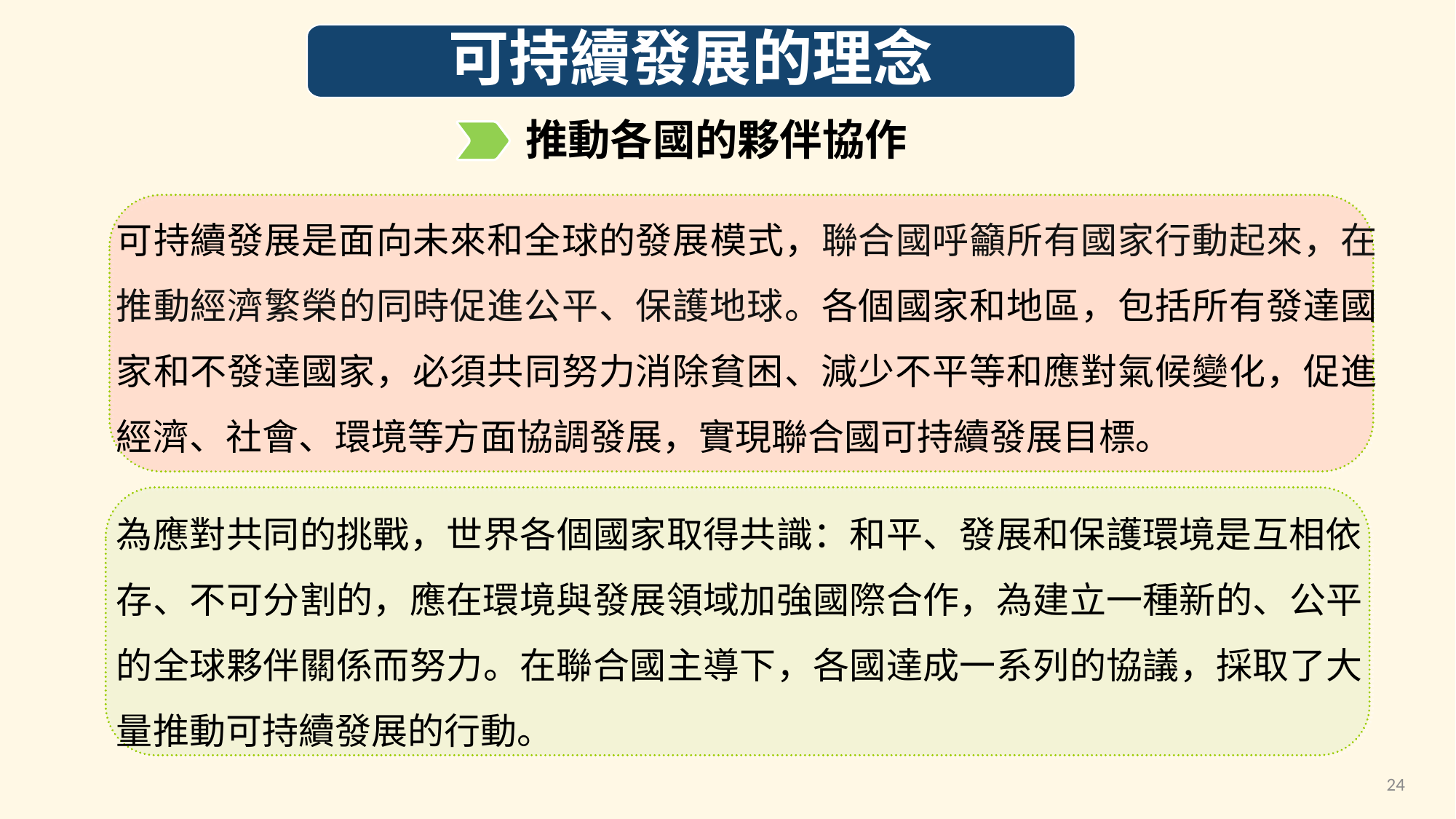

可持續發展的理念
推動各國的夥伴協作

可持續發展是面向未來和全球的發展模式，聯合國呼籲所有國家行動起來，在推動經濟繁榮的同時促進公平、保護地球。各個國家和地區，包括所有發達國家和不發達國家，必須共同努力消除貧困、減少不平等和應對氣候變化，促進經濟、社會、環境等方面協調發展，實現聯合國可持續發展目標。

為應對共同的挑戰，世界各個國家取得共識：和平、發展和保護環境是互相依存、不可分割的，應在環境與發展領域加強國際合作，為建立一種新的、公平的全球夥伴關係而努力。在聯合國主導下，各國達成一系列的協議，採取了大量推動可持續發展的行動。